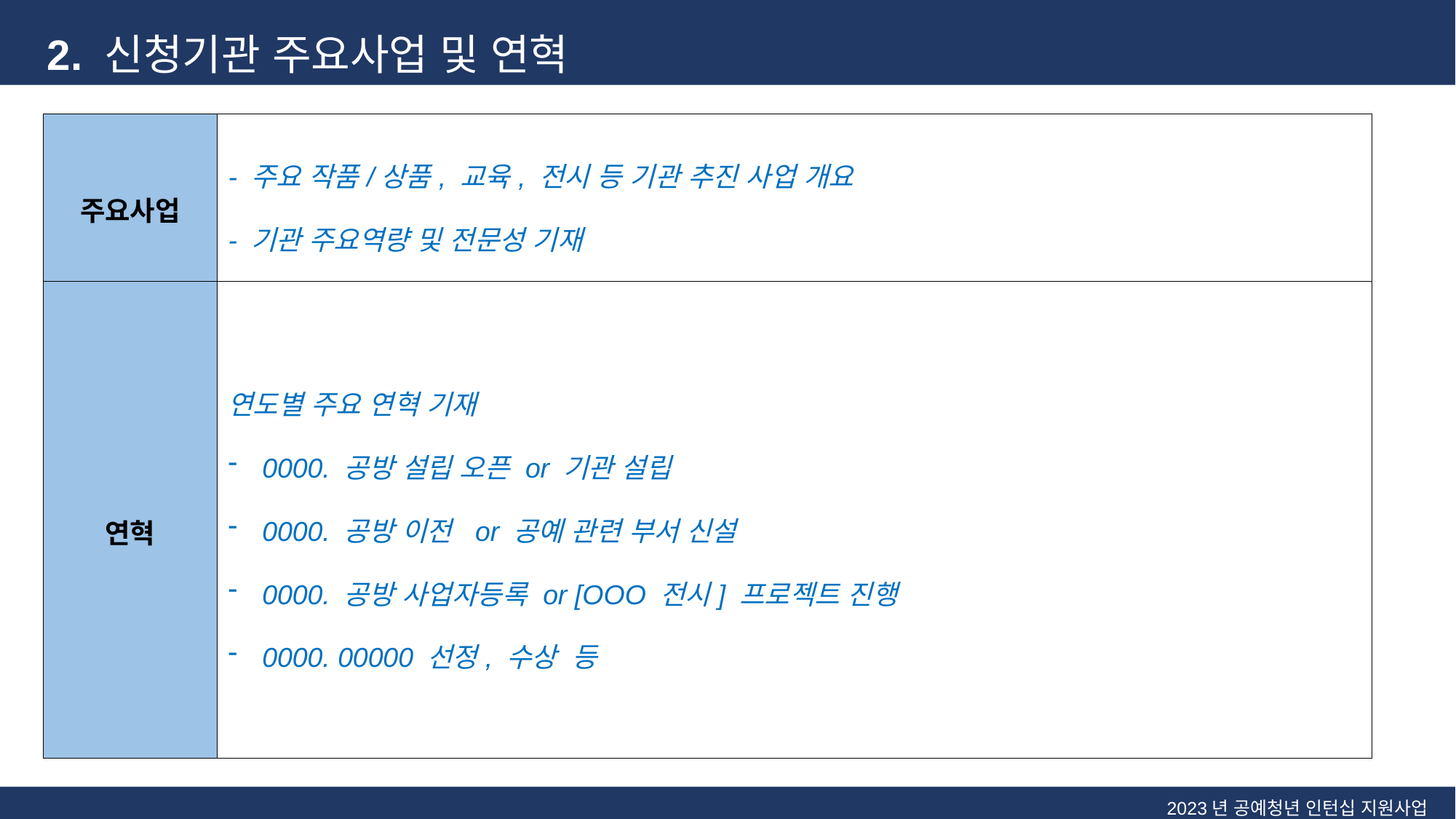

2. 신청기관 주요사업 및 연혁
| 주요사업 | - 주요 작품/상품, 교육, 전시 등 기관 추진 사업 개요 - 기관 주요역량 및 전문성 기재 |
| --- | --- |
| 연혁 | 연도별 주요 연혁 기재 0000. 공방 설립 오픈 or 기관 설립 0000. 공방 이전 or 공예 관련 부서 신설 0000. 공방 사업자등록 or [OOO 전시] 프로젝트 진행 0000. 00000 선정, 수상 등 |

2023년 공예청년 인턴십 지원사업